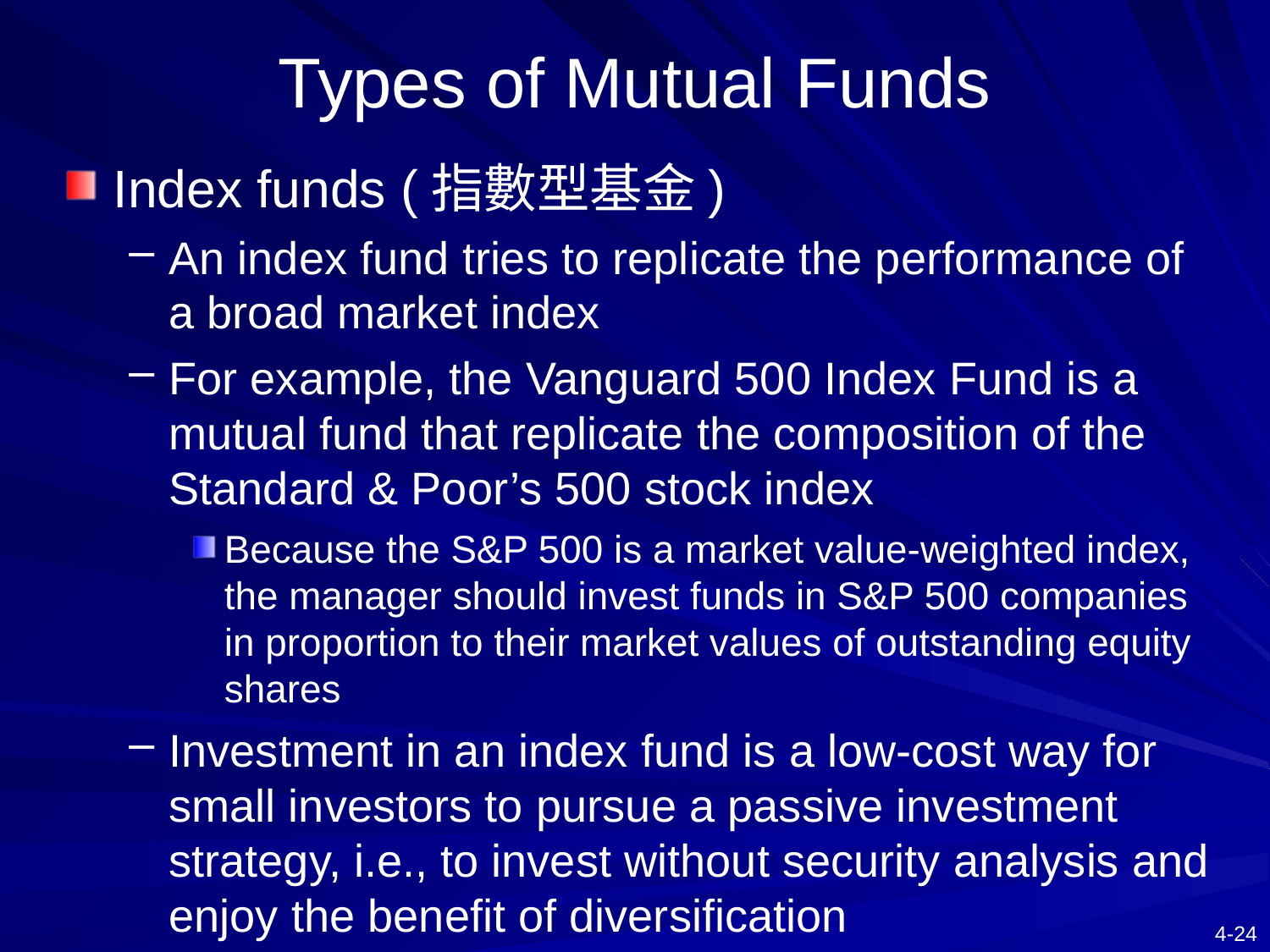

# Types of Mutual Funds
Index funds (指數型基金)
An index fund tries to replicate the performance of a broad market index
For example, the Vanguard 500 Index Fund is a mutual fund that replicate the composition of the Standard & Poor’s 500 stock index
Because the S&P 500 is a market value-weighted index, the manager should invest funds in S&P 500 companies in proportion to their market values of outstanding equity shares
Investment in an index fund is a low-cost way for small investors to pursue a passive investment strategy, i.e., to invest without security analysis and enjoy the benefit of diversification